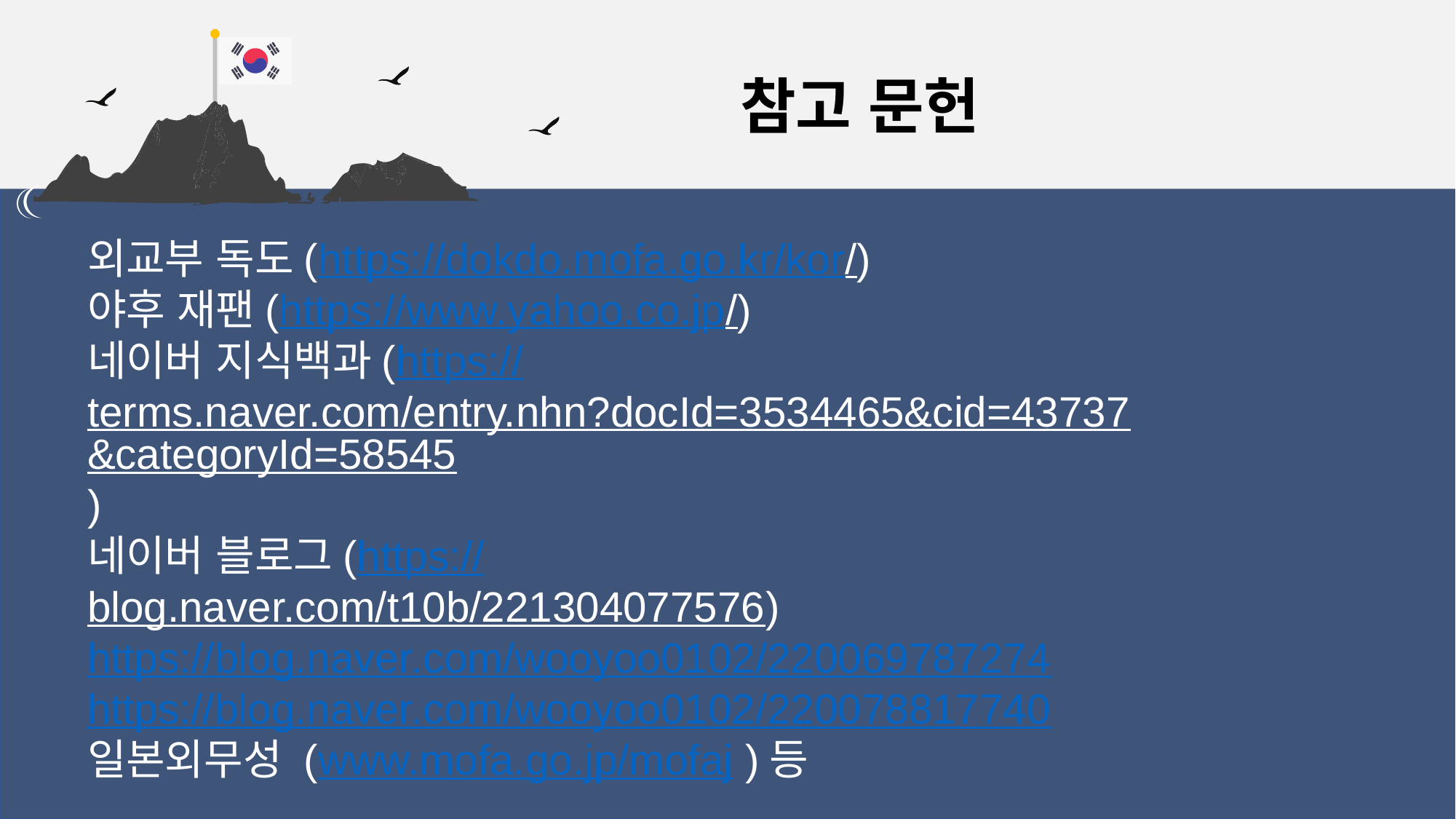

참고 문헌

외교부 독도(https://dokdo.mofa.go.kr/kor/)
야후 재팬(https://www.yahoo.co.jp/)
네이버 지식백과(https://terms.naver.com/entry.nhn?docId=3534465&cid=43737&categoryId=58545)
네이버 블로그(https://blog.naver.com/t10b/221304077576)
https://blog.naver.com/wooyoo0102/220069787274
https://blog.naver.com/wooyoo0102/220078817740
일본외무성 (www.mofa.go.jp/mofaj )등